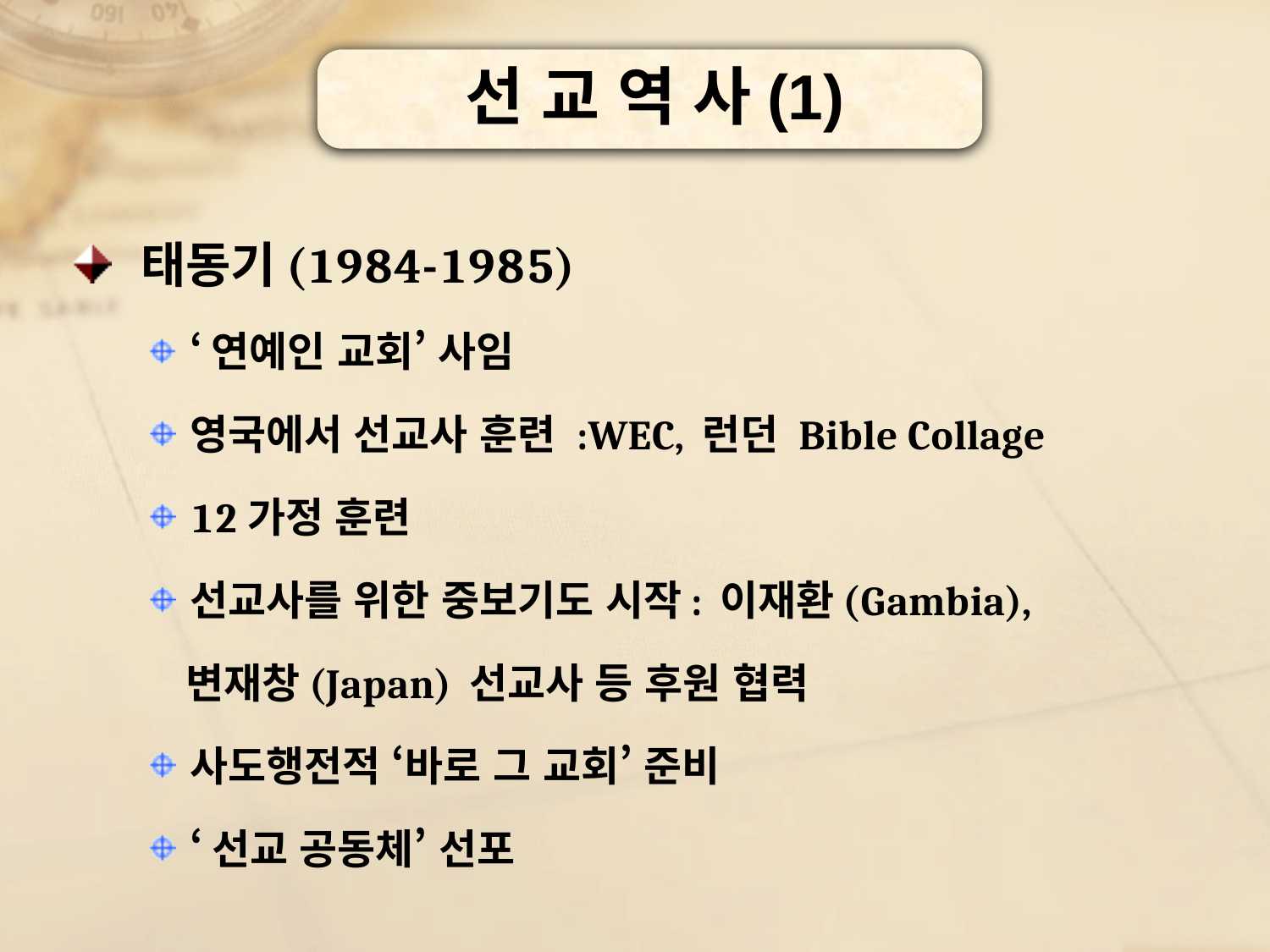

선 교 역 사(1)
 태동기(1984-1985)
‘연예인 교회’ 사임
영국에서 선교사 훈련 :WEC, 런던 Bible Collage
12가정 훈련
선교사를 위한 중보기도 시작: 이재환(Gambia),
   변재창(Japan) 선교사 등 후원 협력
사도행전적 ‘바로 그 교회’ 준비
‘선교 공동체’ 선포